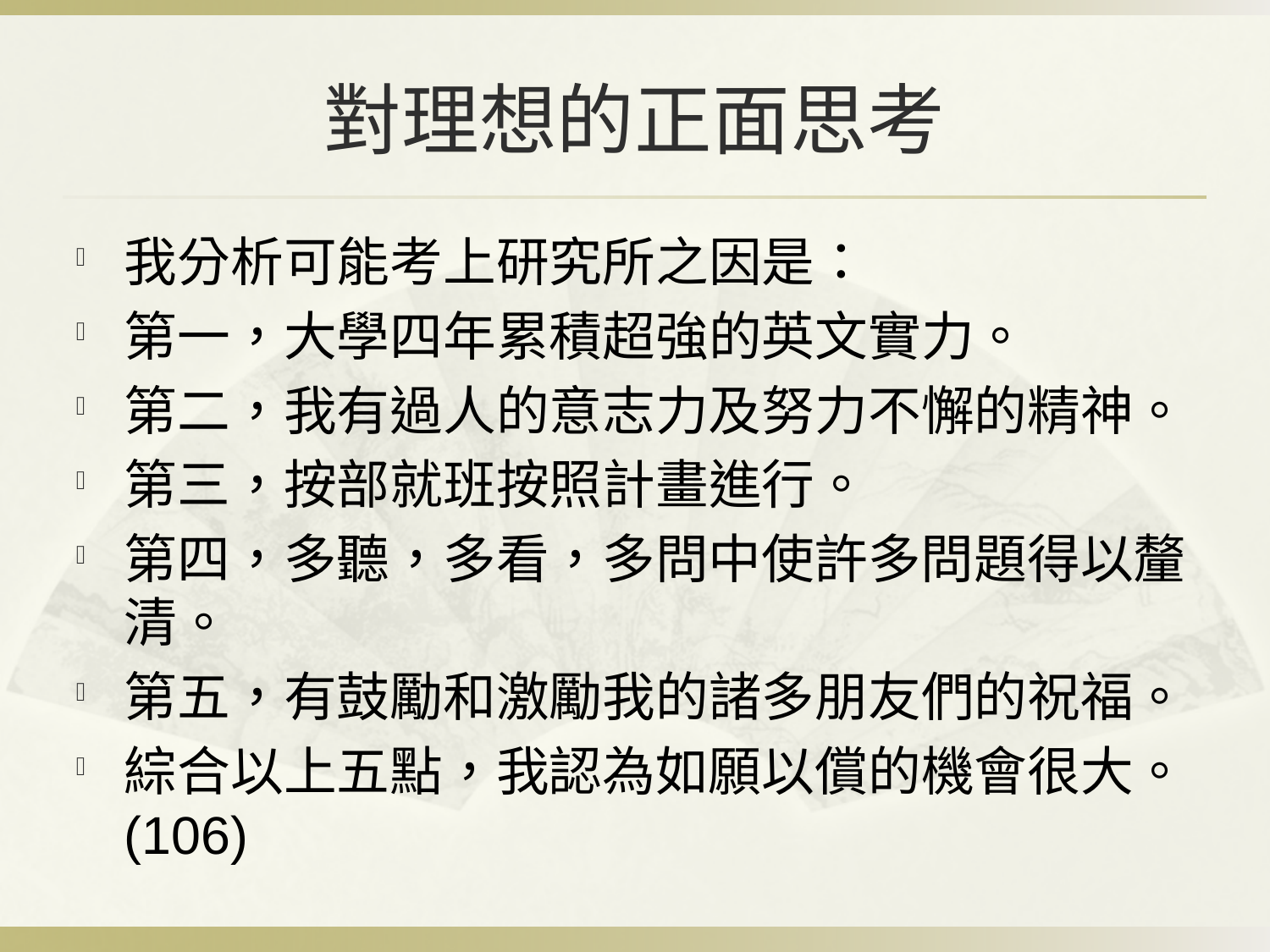

# 對理想的正面思考
我分析可能考上研究所之因是：
第一，大學四年累積超強的英文實力。
第二，我有過人的意志力及努力不懈的精神。
第三，按部就班按照計畫進行。
第四，多聽，多看，多問中使許多問題得以釐清。
第五，有鼓勵和激勵我的諸多朋友們的祝福。
綜合以上五點，我認為如願以償的機會很大。(106)